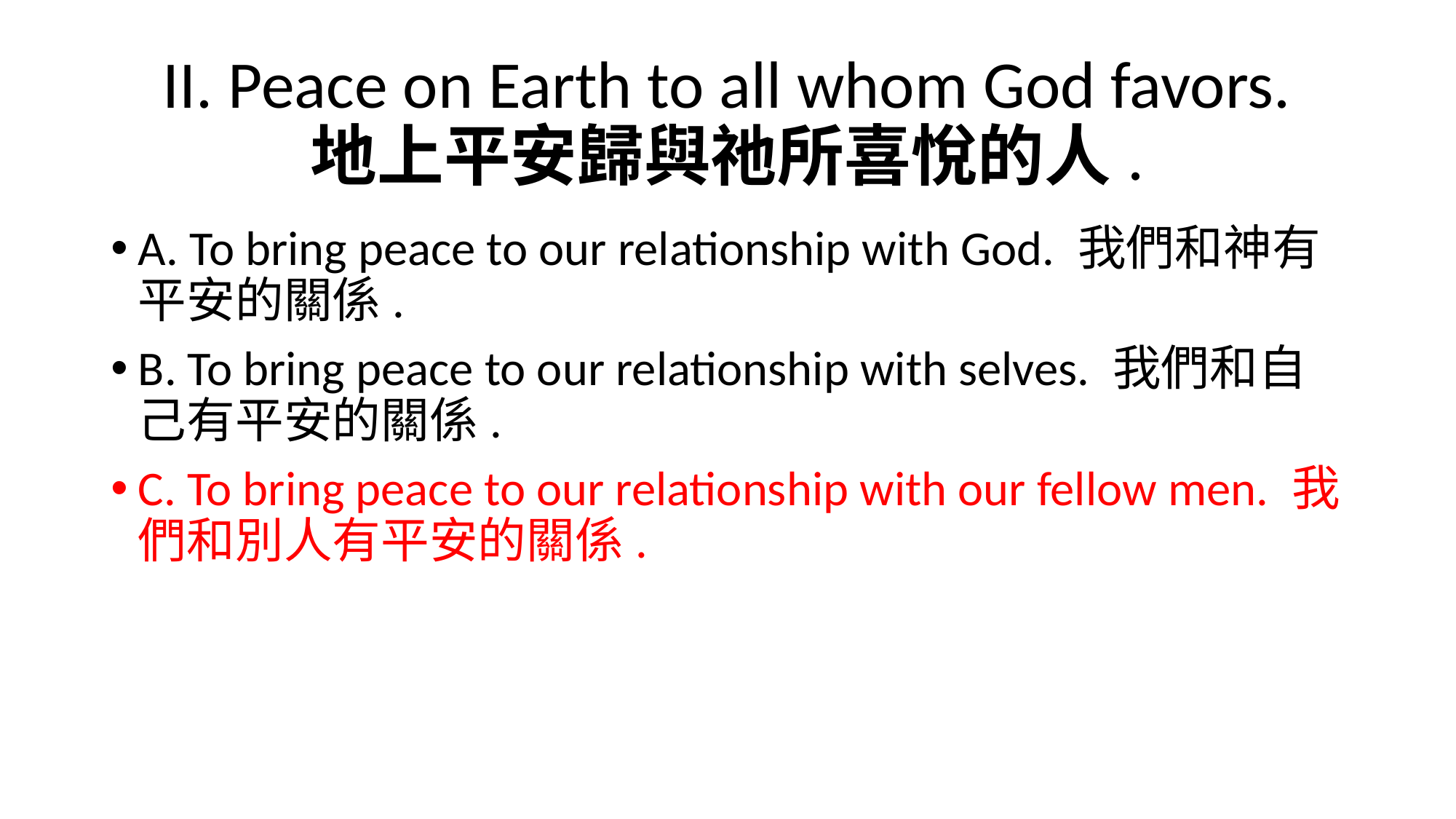

# II. Peace on Earth to all whom God favors. 地上平安歸與祂所喜悅的人.
A. To bring peace to our relationship with God. 我們和神有平安的關係.
B. To bring peace to our relationship with selves. 我們和自己有平安的關係.
C. To bring peace to our relationship with our fellow men. 我們和別人有平安的關係.